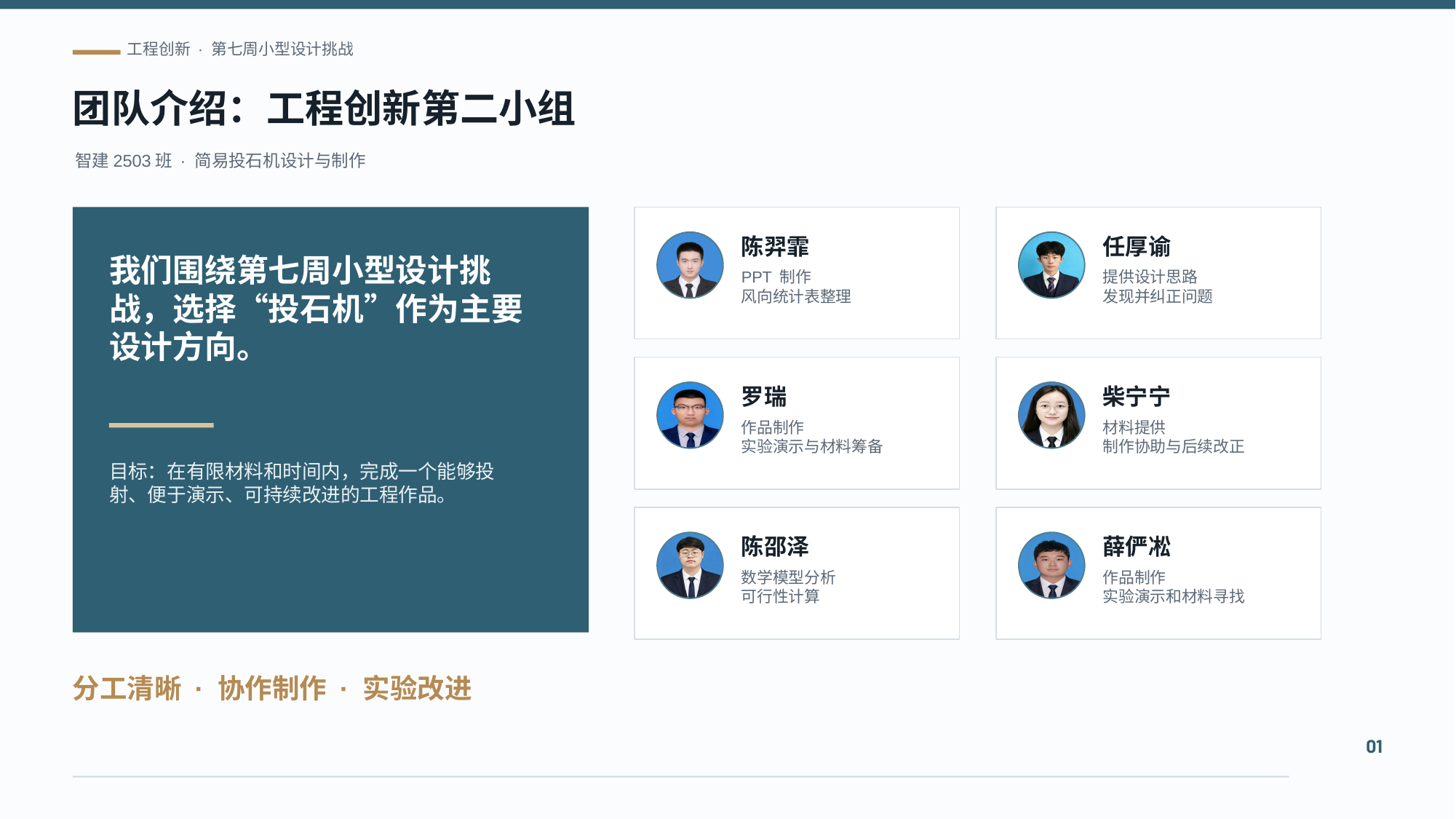

工程创新 · 第七周小型设计挑战

团队介绍：工程创新第二小组
智建2503班 · 简易投石机设计与制作

陈羿霏

任厚谕
我们围绕第七周小型设计挑战，选择“投石机”作为主要设计方向。

PPT 制作
风向统计表整理
提供设计思路
发现并纠正问题

罗瑞

柴宁宁

作品制作
实验演示与材料筹备
材料提供
制作协助与后续改正

目标：在有限材料和时间内，完成一个能够投射、便于演示、可持续改进的工程作品。

陈邵泽

薛俨凇
数学模型分析
可行性计算
作品制作
实验演示和材料寻找
分工清晰 · 协作制作 · 实验改进
01